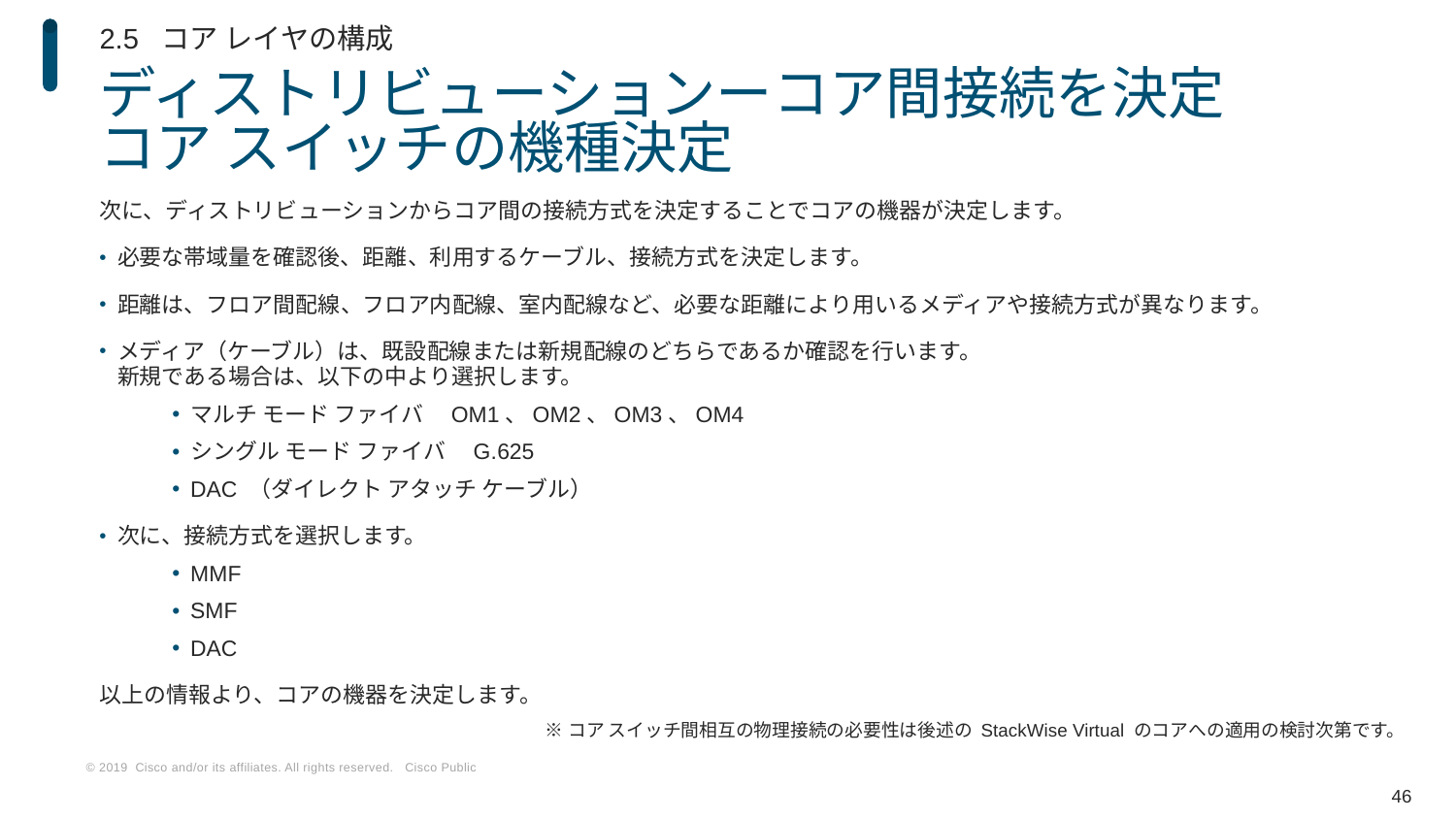

2.5  コア レイヤの構成
# ディストリビューションーコア間接続を決定 コア スイッチの機種決定
次に、ディストリビューションからコア間の接続方式を決定することでコアの機器が決定します。
必要な帯域量を確認後、距離、利用するケーブル、接続方式を決定します。
距離は、フロア間配線、フロア内配線、室内配線など、必要な距離により用いるメディアや接続方式が異なります。
メディア（ケーブル）は、既設配線または新規配線のどちらであるか確認を行います。
新規である場合は、以下の中より選択します。
マルチ モード ファイバ　OM1、OM2、OM3、OM4
シングル モード ファイバ　G.625
DAC （ダイレクト アタッチ ケーブル）
次に、接続方式を選択します。
MMF
SMF
DAC
以上の情報より、コアの機器を決定します。
※コア スイッチ間相互の物理接続の必要性は後述の StackWise Virtual のコアへの適用の検討次第です。
46